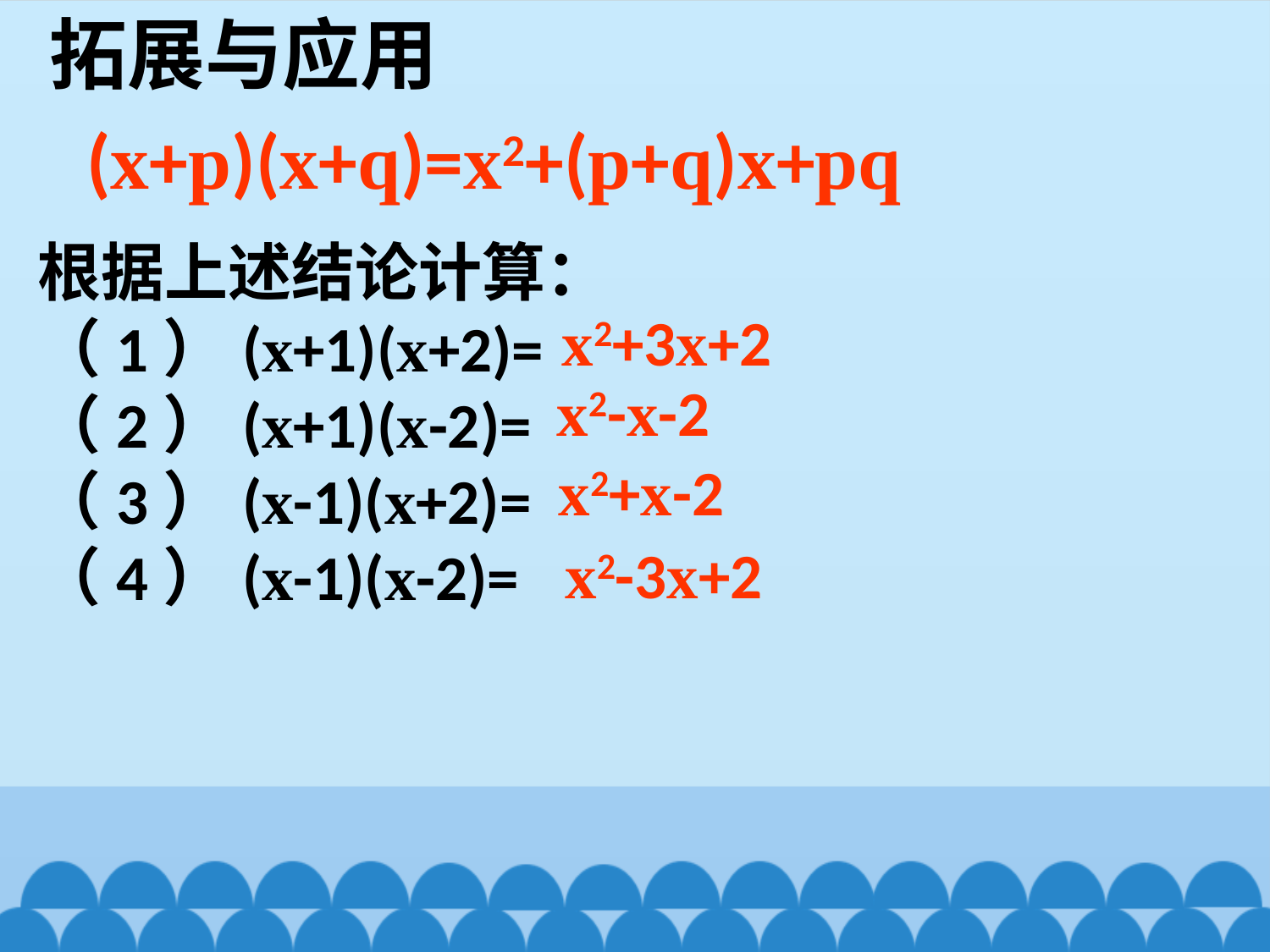

拓展与应用
(x+p)(x+q)=x2+(p+q)x+pq
根据上述结论计算：
（1）(x+1)(x+2)=
（2）(x+1)(x-2)=
（3）(x-1)(x+2)=
（4）(x-1)(x-2)=
x2+3x+2
x2-x-2
x2+x-2
x2-3x+2